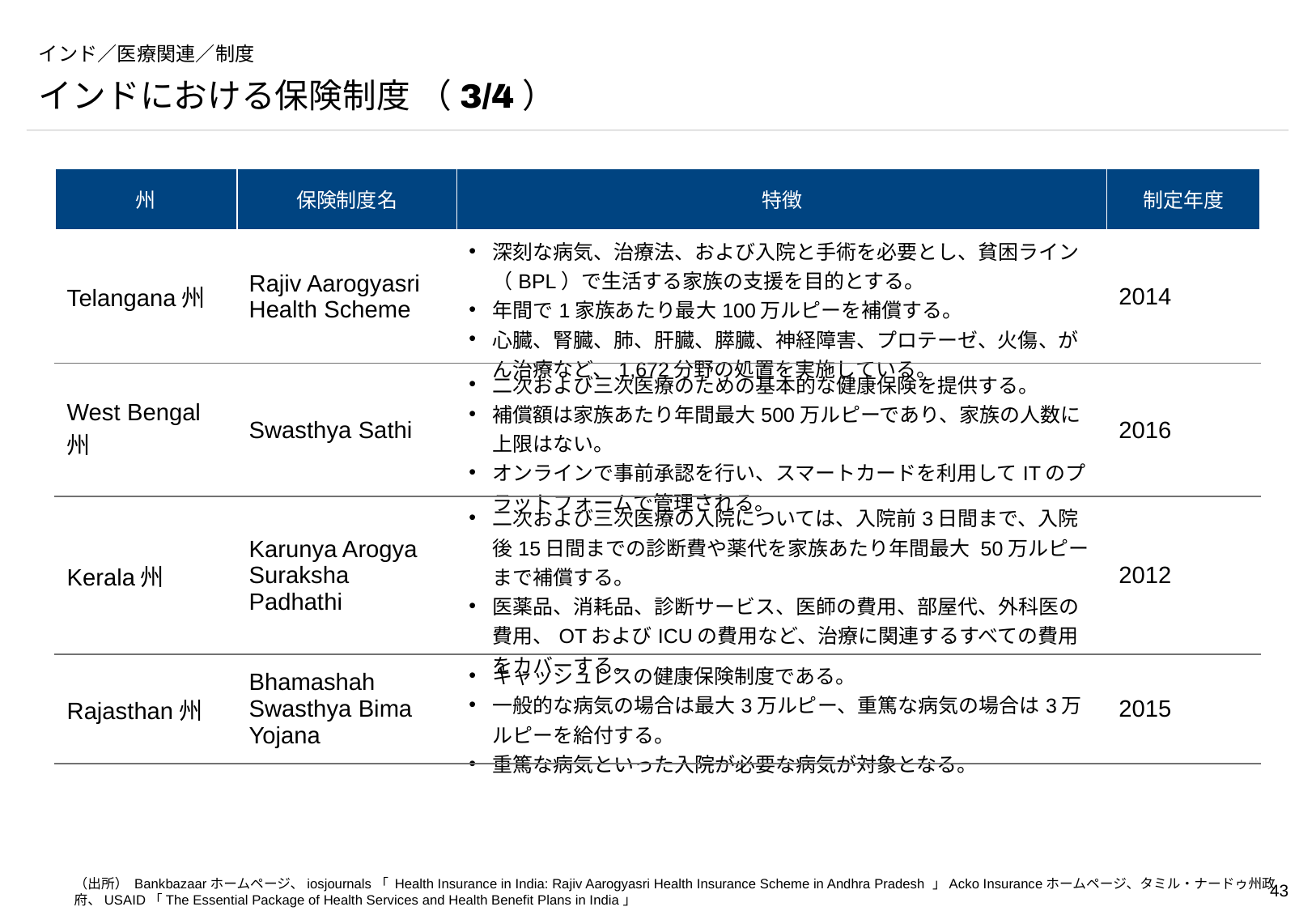

# インド／医療関連／制度
インドにおける保険制度 （3/4）
| 州 | 保険制度名 | 特徴 | 制定年度 |
| --- | --- | --- | --- |
| Telangana州 | Rajiv Aarogyasri Health Scheme | 深刻な病気、治療法、および入院と手術を必要とし、貧困ライン（BPL）で生活する家族の支援を目的とする。 年間で1家族あたり最大100万ルピーを補償する。 心臓、腎臓、肺、肝臓、膵臓、神経障害、プロテーゼ、火傷、がん治療など、1,672分野の処置を実施している。 | 2014 |
| West Bengal州 | Swasthya Sathi | 二次および三次医療のための基本的な健康保険を提供する。 補償額は家族あたり年間最大500万ルピーであり、家族の人数に上限はない。 オンラインで事前承認を行い、スマートカードを利用してITのプラットフォームで管理される。 | 2016 |
| Kerala州 | Karunya Arogya Suraksha Padhathi | 二次および三次医療の入院については、入院前3日間まで、入院後15日間までの診断費や薬代を家族あたり年間最大 50万ルピーまで補償する。 医薬品、消耗品、診断サービス、医師の費用、部屋代、外科医の費用、OTおよびICUの費用など、治療に関連するすべての費用をカバーする。 | 2012 |
| Rajasthan州 | Bhamashah Swasthya Bima Yojana | キャッシュレスの健康保険制度である。 一般的な病気の場合は最大3万ルピー、重篤な病気の場合は3万ルピーを給付する。 重篤な病気といった入院が必要な病気が対象となる。 | 2015 |
（出所） Bankbazaarホームページ、iosjournals「 Health Insurance in India: Rajiv Aarogyasri Health Insurance Scheme in Andhra Pradesh 」Acko Insuranceホームページ、タミル・ナードゥ州政府、USAID「The Essential Package of Health Services and Health Benefit Plans in India」